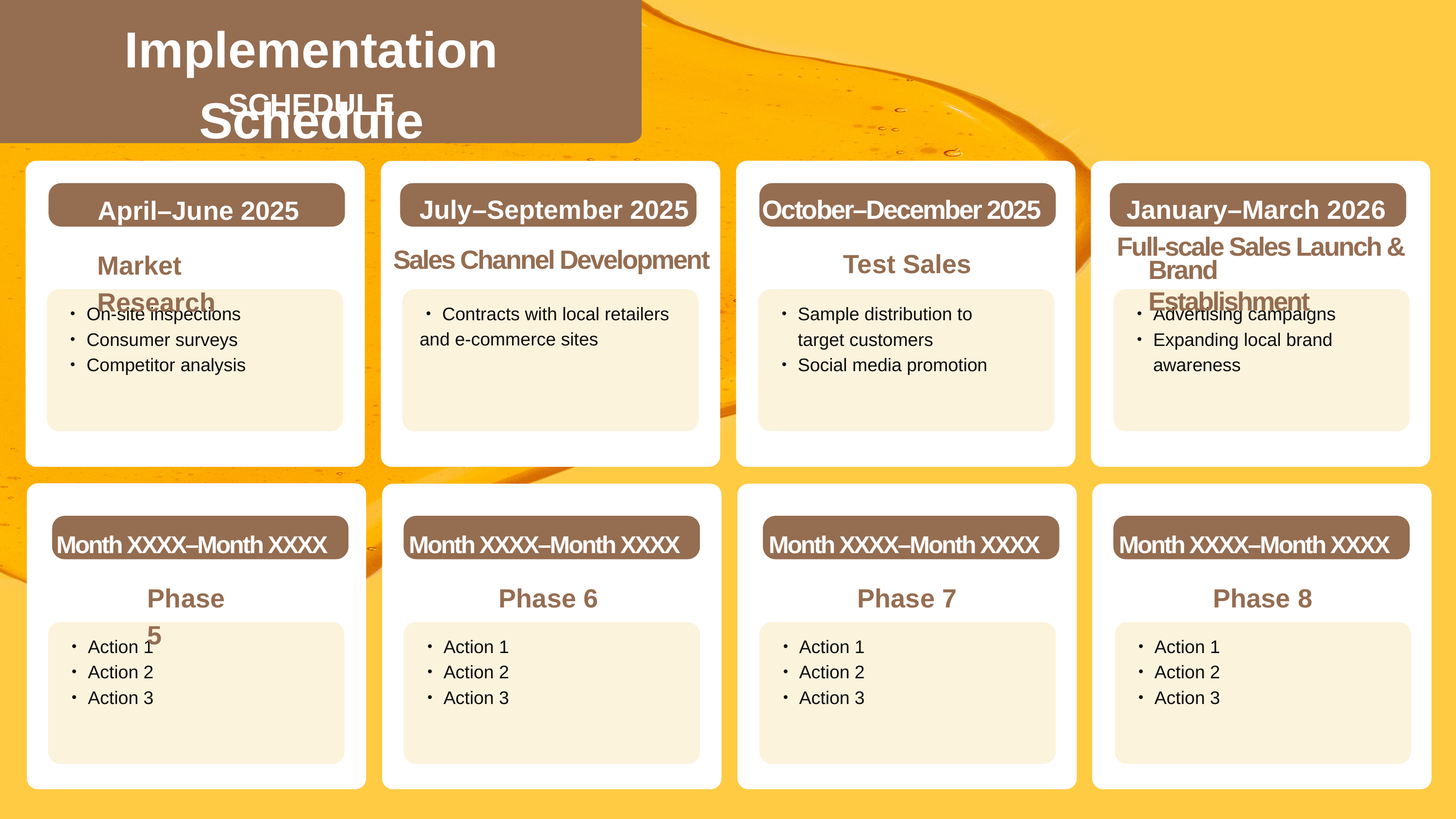

Implementation Schedule
SCHEDULE

July–September 2025
October–December 2025
January–March 2026
April–June 2025
 Full-scale Sales Launch &
Sales Channel Development
 Test Sales
Market Research
Brand Establishment

・On-site inspections
・Consumer surveys
・Competitor analysis
・Contracts with local retailers and e-commerce sites
・Sample distribution to
　target customers
・Social media promotion
・Advertising campaigns
・Expanding local brand
　awareness

Month XXXX–Month XXXX
Month XXXX–Month XXXX
Month XXXX–Month XXXX
Month XXXX–Month XXXX
Phase 6
Phase 7
Phase 8
Phase 5

・Action 1
・Action 2
・Action 3
・Action 1
・Action 2
・Action 3
・Action 1
・Action 2
・Action 3
・Action 1
・Action 2
・Action 3